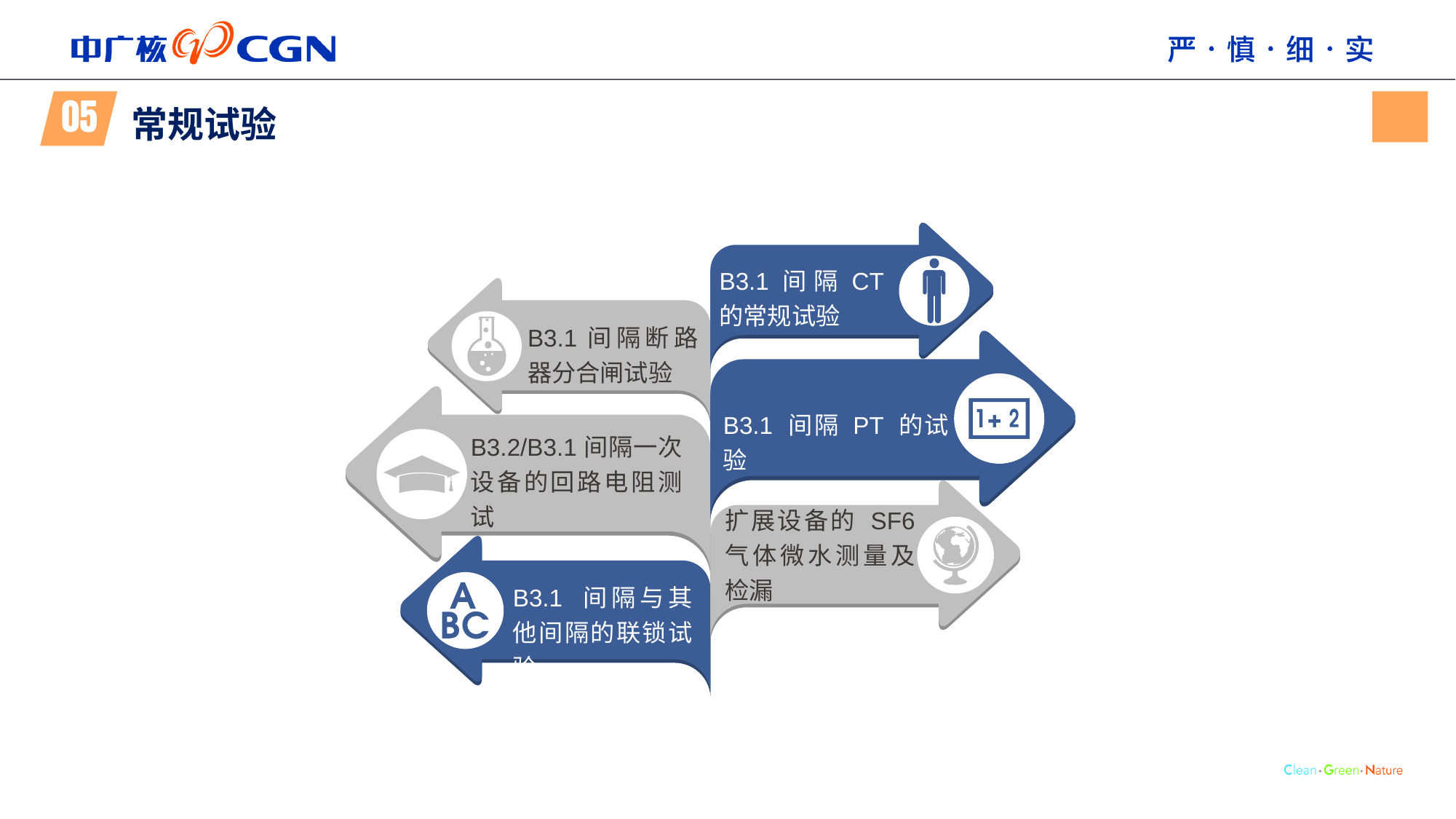

05

常规试验

B3.1间隔CT的常规试验

B3.1间隔断路器分合闸试验

B3.1 间隔 PT 的试验
B3.2/B3.1间隔一次设备的回路电阻测试

扩展设备的 SF6 气体微水测量及检漏

B3.1 间隔与其他间隔的联锁试验